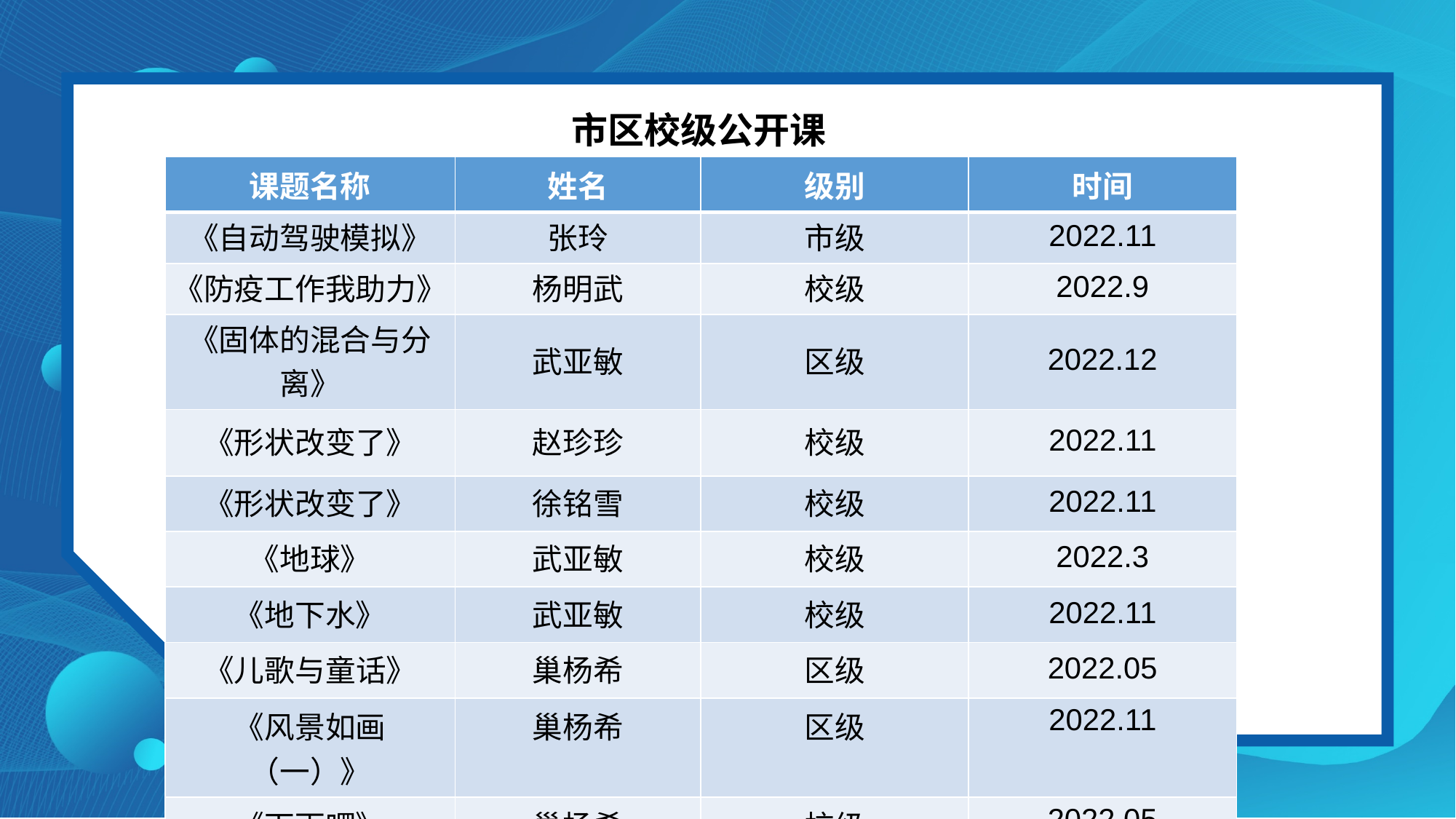

市区校级公开课
| 课题名称 | 姓名 | 级别 | 时间 |
| --- | --- | --- | --- |
| 《自动驾驶模拟》 | 张玲 | 市级 | 2022.11 |
| 《防疫工作我助力》 | 杨明武 | 校级 | 2022.9 |
| 《固体的混合与分离》 | 武亚敏 | 区级 | 2022.12 |
| 《形状改变了》 | 赵珍珍 | 校级 | 2022.11 |
| 《形状改变了》 | 徐铭雪 | 校级 | 2022.11 |
| 《地球》 | 武亚敏 | 校级 | 2022.3 |
| 《地下水》 | 武亚敏 | 校级 | 2022.11 |
| 《儿歌与童话》 | 巢杨希 | 区级 | 2022.05 |
| 《风景如画（一）》 | 巢杨希 | 区级 | 2022.11 |
| 《下雨啰》 | 巢杨希 | 校级 | 2022.05 |